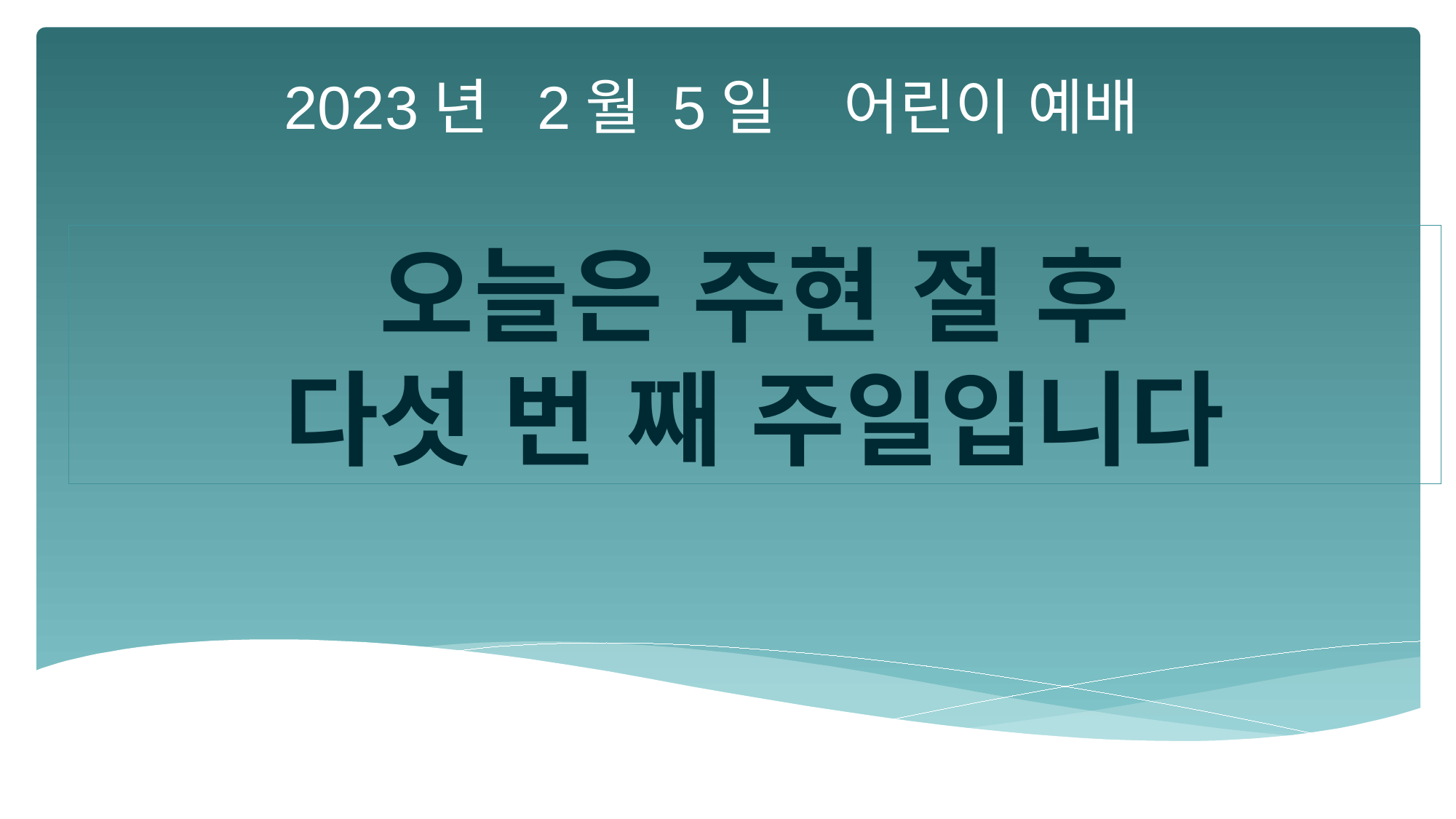

2023년  2월 5일    어린이 예배
오늘은 주현 절 후
다섯 번 째 주일입니다